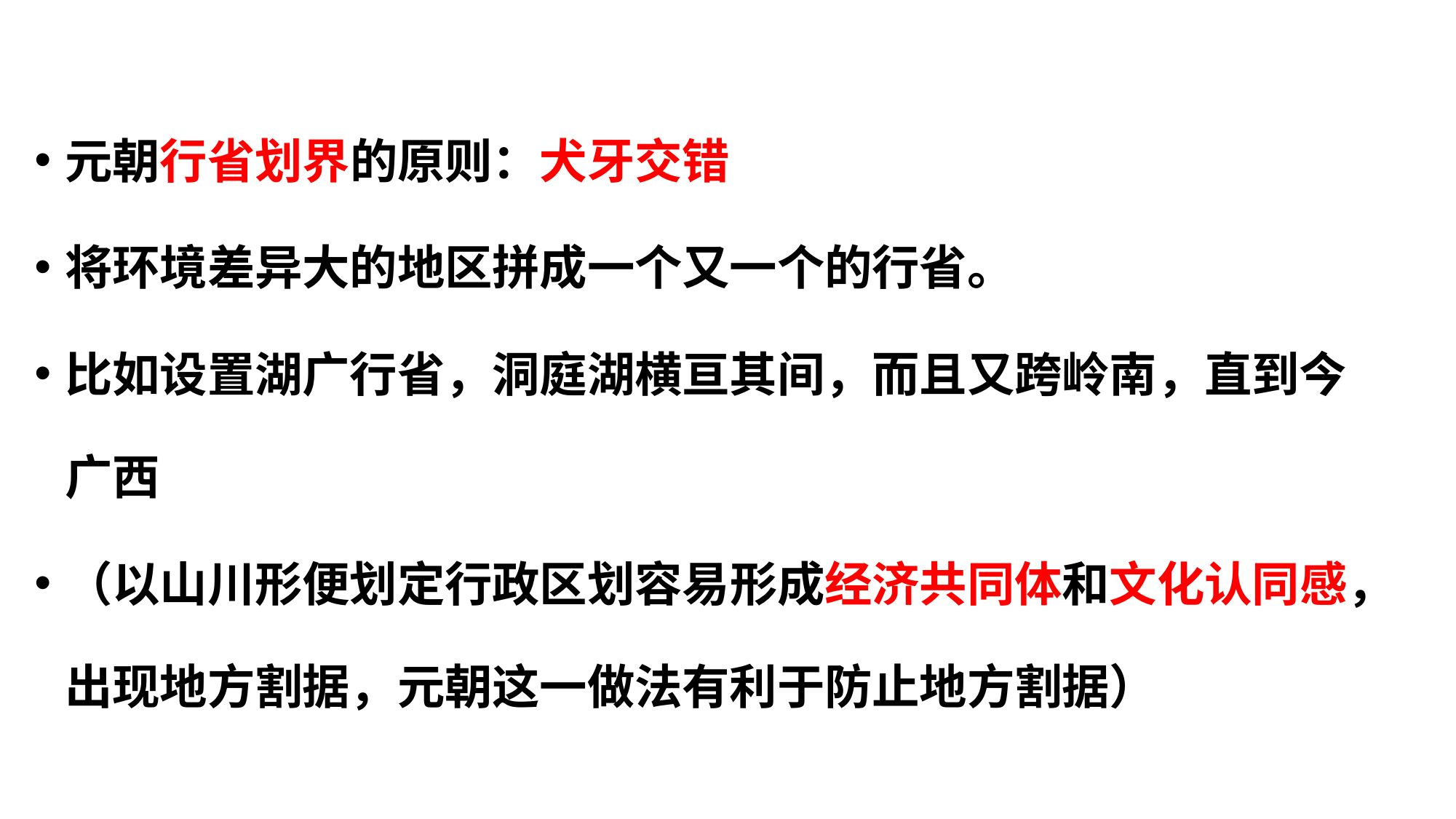

元朝行省划界的原则：犬牙交错
将环境差异大的地区拼成一个又一个的行省。
比如设置湖广行省，洞庭湖横亘其间，而且又跨岭南，直到今广西
（以山川形便划定行政区划容易形成经济共同体和文化认同感，出现地方割据，元朝这一做法有利于防止地方割据）